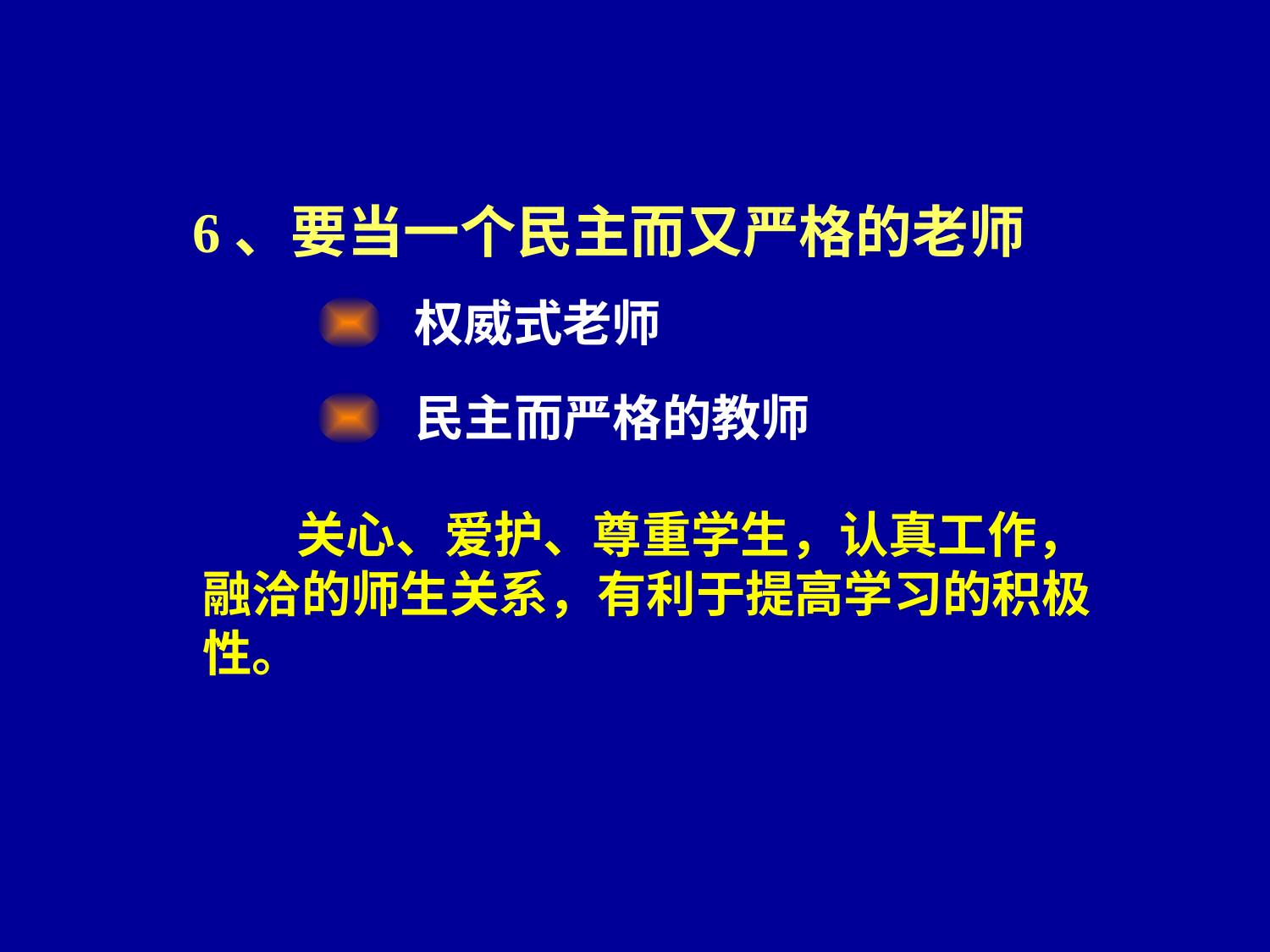

6、要当一个民主而又严格的老师
权威式老师

民主而严格的教师

        关心、爱护、尊重学生，认真工作，融洽的师生关系，有利于提高学习的积极性。